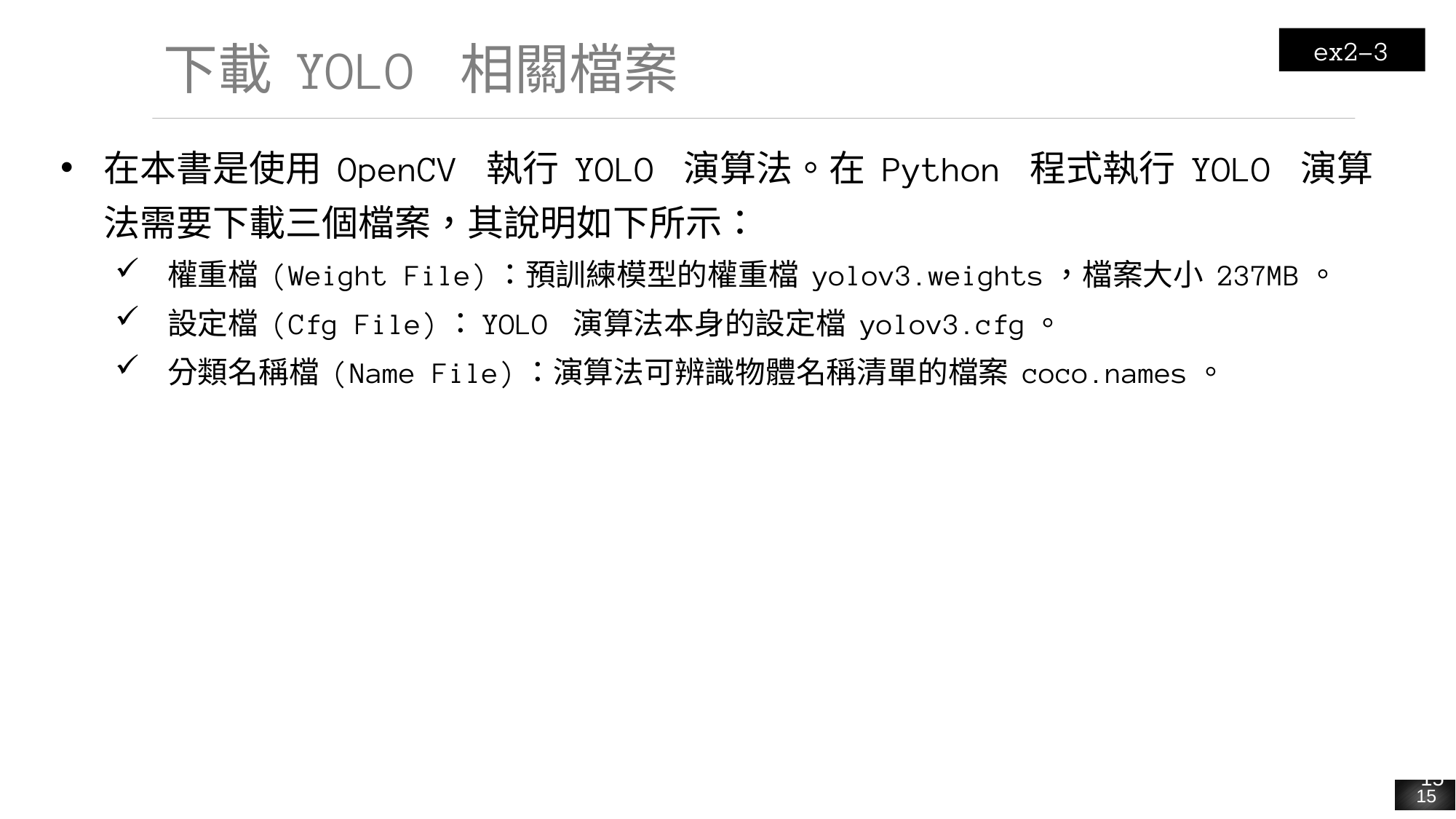

ex2-3
# 下載 YOLO 相關檔案
在本書是使用 OpenCV 執行 YOLO 演算法。在 Python 程式執行 YOLO 演算法需要下載三個檔案，其說明如下所示：
權重檔 (Weight File)：預訓練模型的權重檔 yolov3.weights，檔案大小 237MB。
設定檔 (Cfg File)：YOLO 演算法本身的設定檔 yolov3.cfg。
分類名稱檔 (Name File)：演算法可辨識物體名稱清單的檔案 coco.names。

15